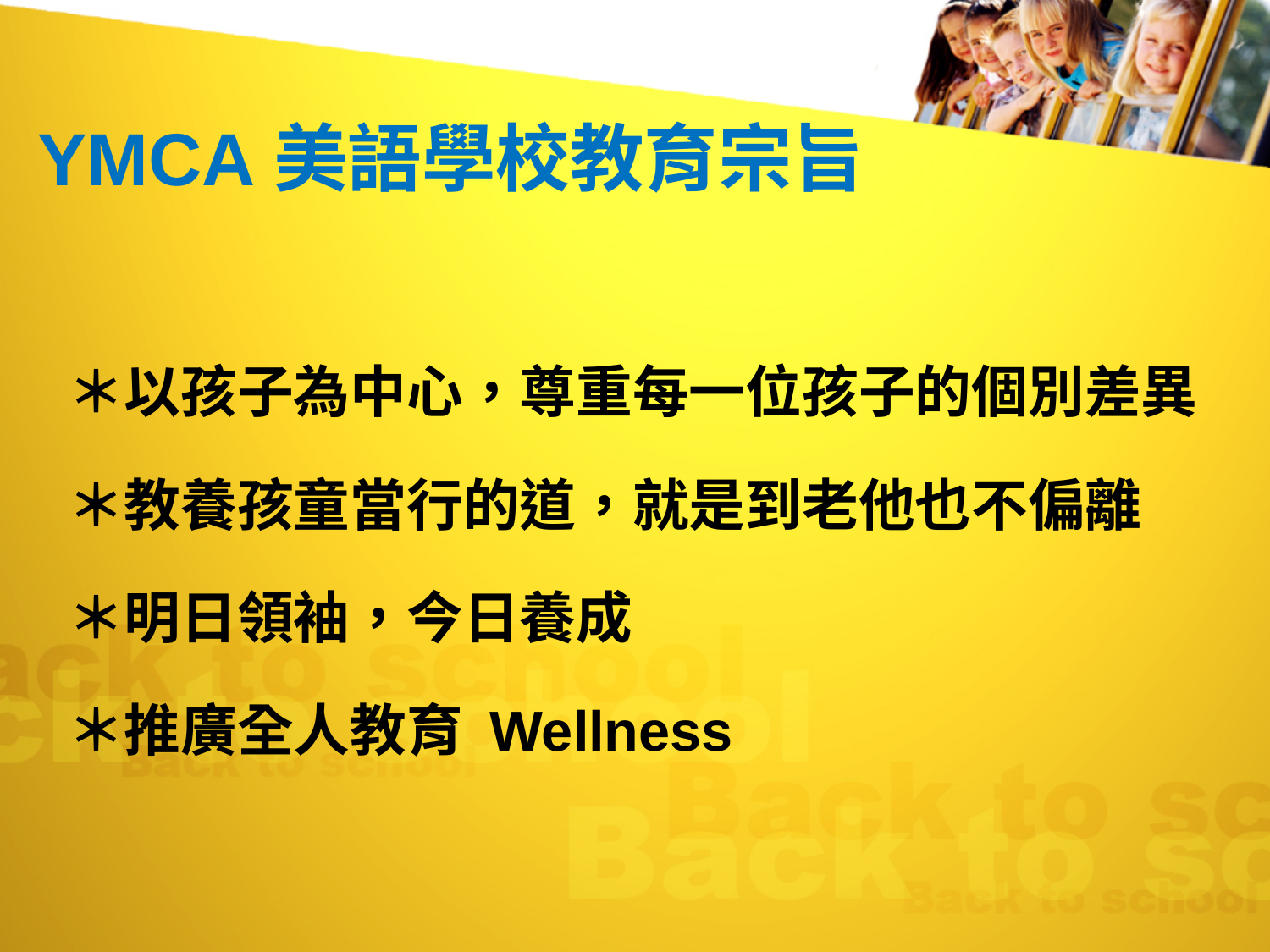

# YMCA美語學校教育宗旨
＊以孩子為中心，尊重每一位孩子的個別差異
＊教養孩童當行的道，就是到老他也不偏離
＊明日領袖，今日養成
＊推廣全人教育 Wellness